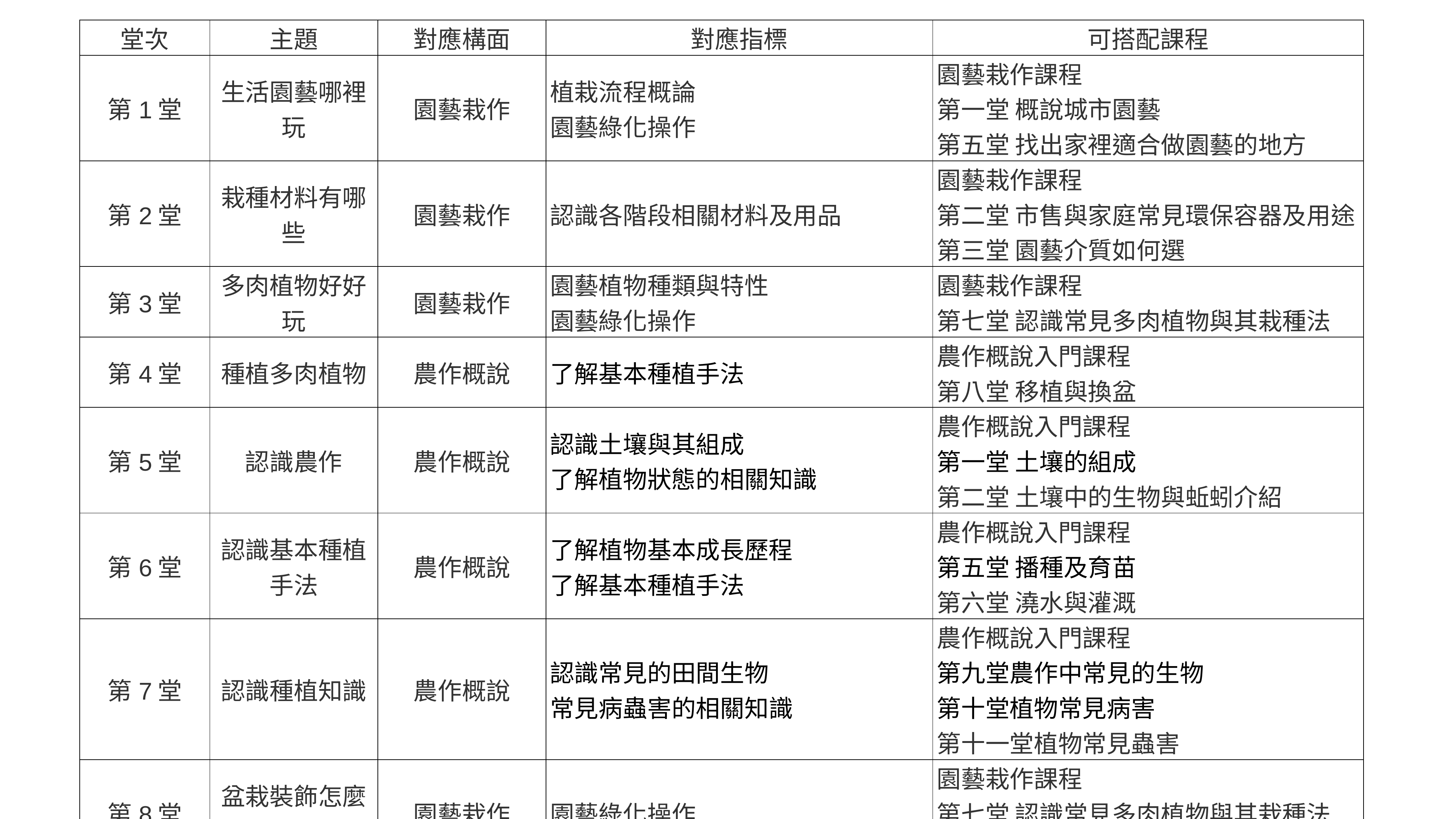

| 堂次 | 主題 | 對應構面 | 對應指標 | 可搭配課程 |
| --- | --- | --- | --- | --- |
| 第1堂 | 生活園藝哪裡玩 | 園藝栽作 | 植栽流程概論 園藝綠化操作 | 園藝栽作課程 第一堂 概說城市園藝 第五堂 找出家裡適合做園藝的地方 |
| 第2堂 | 栽種材料有哪些 | 園藝栽作 | 認識各階段相關材料及用品 | 園藝栽作課程 第二堂 市售與家庭常見環保容器及用途 第三堂 園藝介質如何選 |
| 第3堂 | 多肉植物好好玩 | 園藝栽作 | 園藝植物種類與特性 園藝綠化操作 | 園藝栽作課程 第七堂 認識常見多肉植物與其栽種法 |
| 第4堂 | 種植多肉植物 | 農作概說 | 了解基本種植手法 | 農作概說入門課程 第八堂 移植與換盆 |
| 第5堂 | 認識農作 | 農作概說 | 認識土壤與其組成 了解植物狀態的相關知識 | 農作概說入門課程 第一堂 土壤的組成 第二堂 土壤中的生物與蚯蚓介紹 |
| 第6堂 | 認識基本種植手法 | 農作概說 | 了解植物基本成長歷程 了解基本種植手法 | 農作概說入門課程 第五堂 播種及育苗 第六堂 澆水與灌溉 |
| 第7堂 | 認識種植知識 | 農作概說 | 認識常見的田間生物 常見病蟲害的相關知識 | 農作概說入門課程 第九堂農作中常見的生物 第十堂植物常見病害 第十一堂植物常見蟲害 |
| 第8堂 | 盆栽裝飾怎麼玩 | 園藝栽作 | 園藝綠化操作 | 園藝栽作課程 第七堂 認識常見多肉植物與其栽種法 第十堂 認識常見吊盆植物與其栽種法 |
| 第9堂 | 智能農場介紹 | 智能農場 | 認識科技如何與農業結合 認識程式運作的邏輯與原理 | 1.基本農場環境配置; 2.收集材料整理加工; 3.環境控制組件配置 |